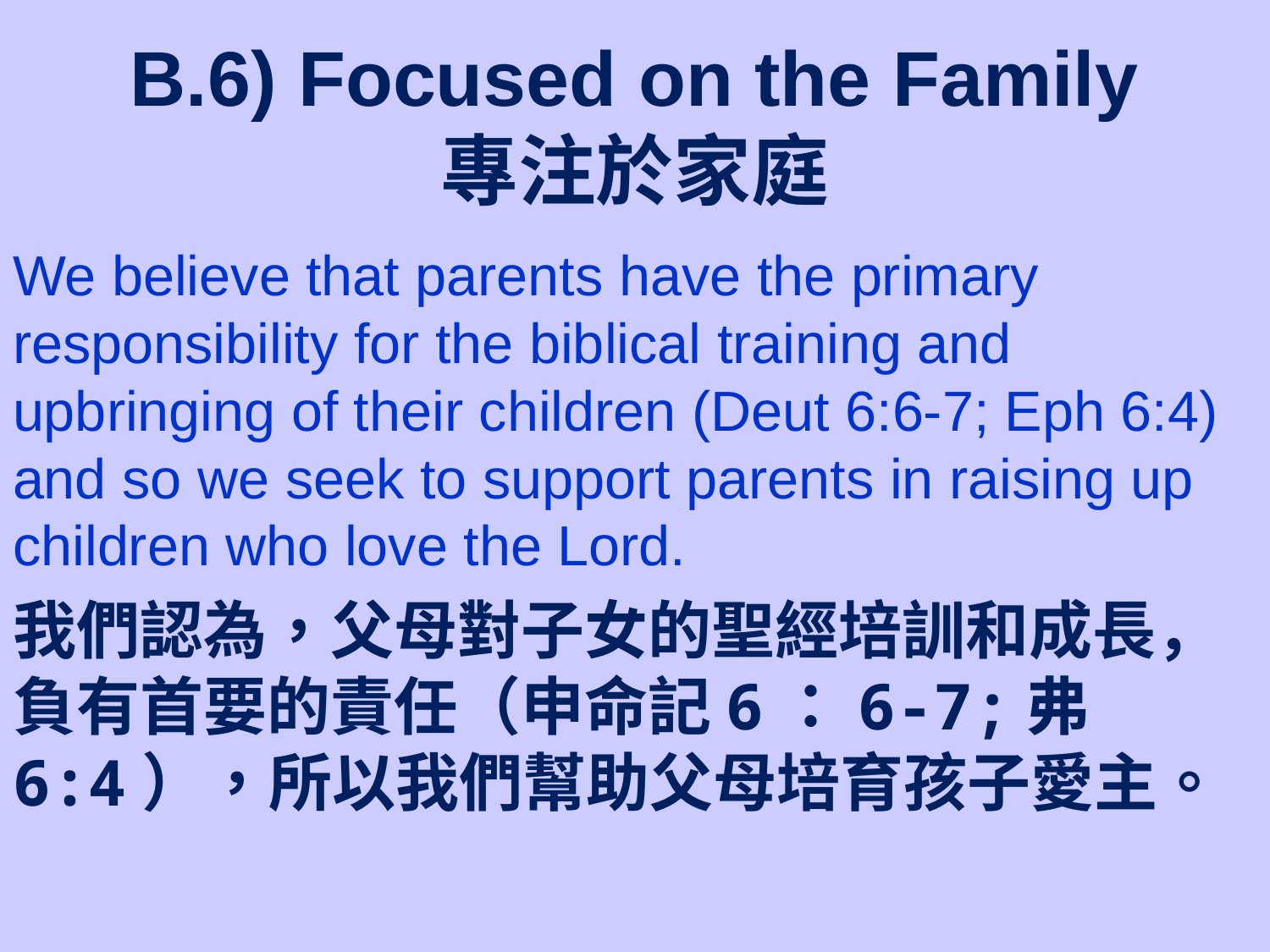

# B.6) Focused on the Family 專注於家庭
We believe that parents have the primary responsibility for the biblical training and upbringing of their children (Deut 6:6-7; Eph 6:4) and so we seek to support parents in raising up children who love the Lord.
我們認為，父母對子女的聖經培訓和成長，負有首要的責任（申命記6：6-7;弗6:4），所以我們幫助父母培育孩子愛主。